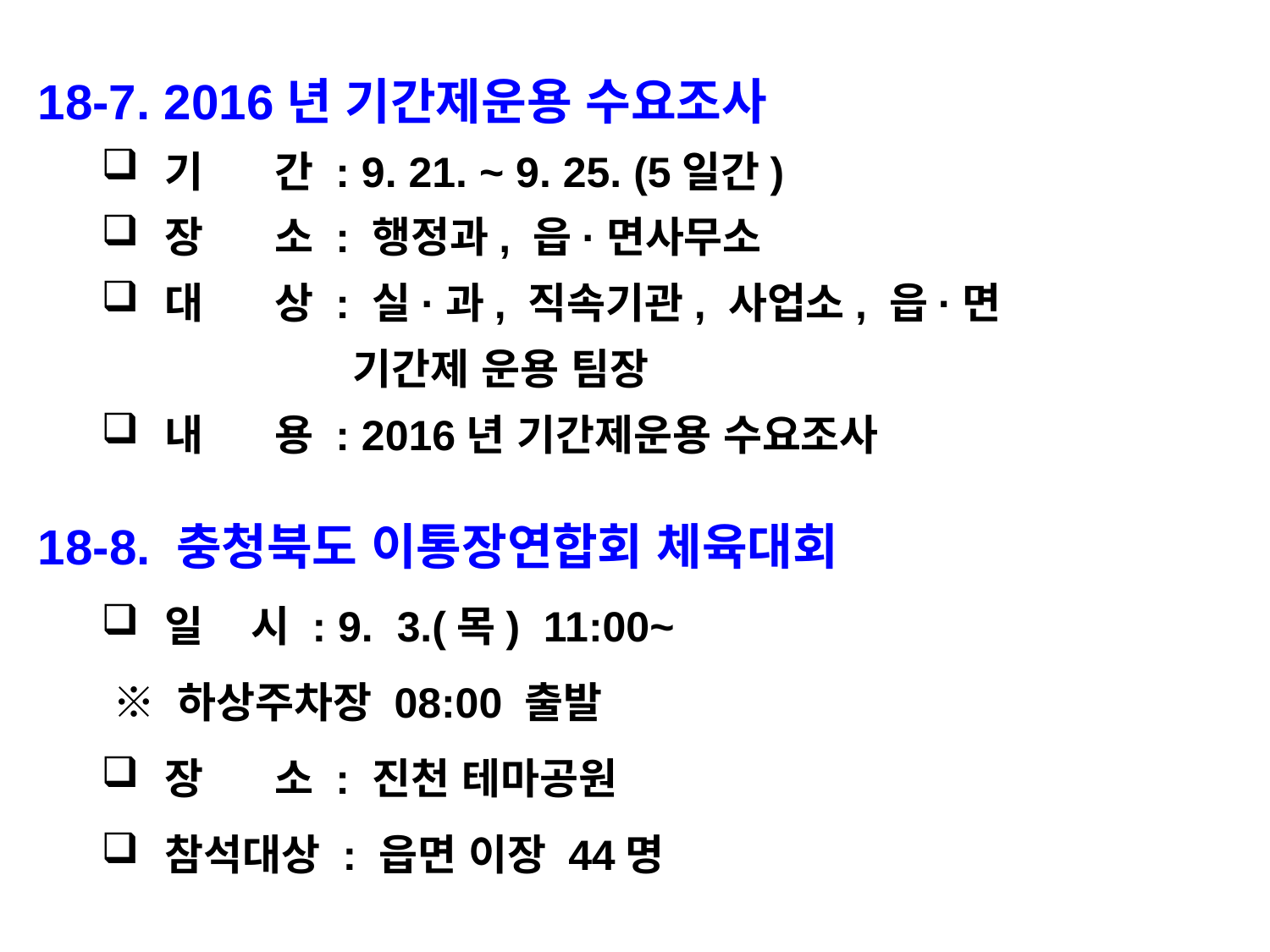

18-7. 2016년 기간제운용 수요조사
기      간 : 9. 21. ~ 9. 25. (5일간)
장      소 : 행정과, 읍·면사무소
대      상 : 실·과, 직속기관, 사업소, 읍·면
	               기간제 운용 팀장
내      용 : 2016년 기간제운용 수요조사
18-8. 충청북도 이통장연합회 체육대회
일    시 : 9.  3.(목)  11:00~
 ※ 하상주차장 08:00 출발
장      소 : 진천 테마공원
참석대상 : 읍면 이장 44명